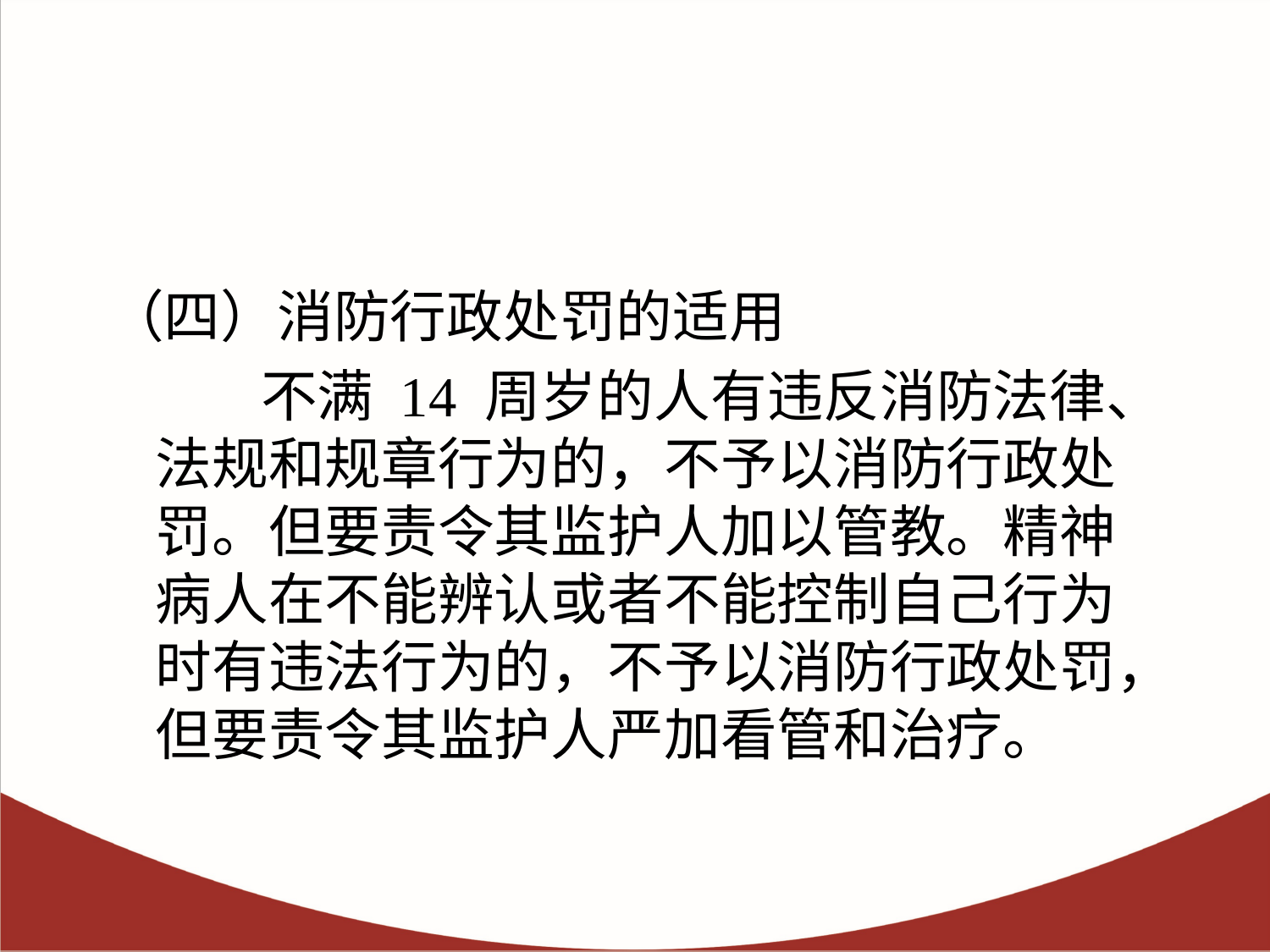

#
（四）消防行政处罚的适用
           不满 14 周岁的人有违反消防法律、法规和规章行为的，不予以消防行政处罚。但要责令其监护人加以管教。精神病人在不能辨认或者不能控制自己行为时有违法行为的，不予以消防行政处罚，但要责令其监护人严加看管和治疗。